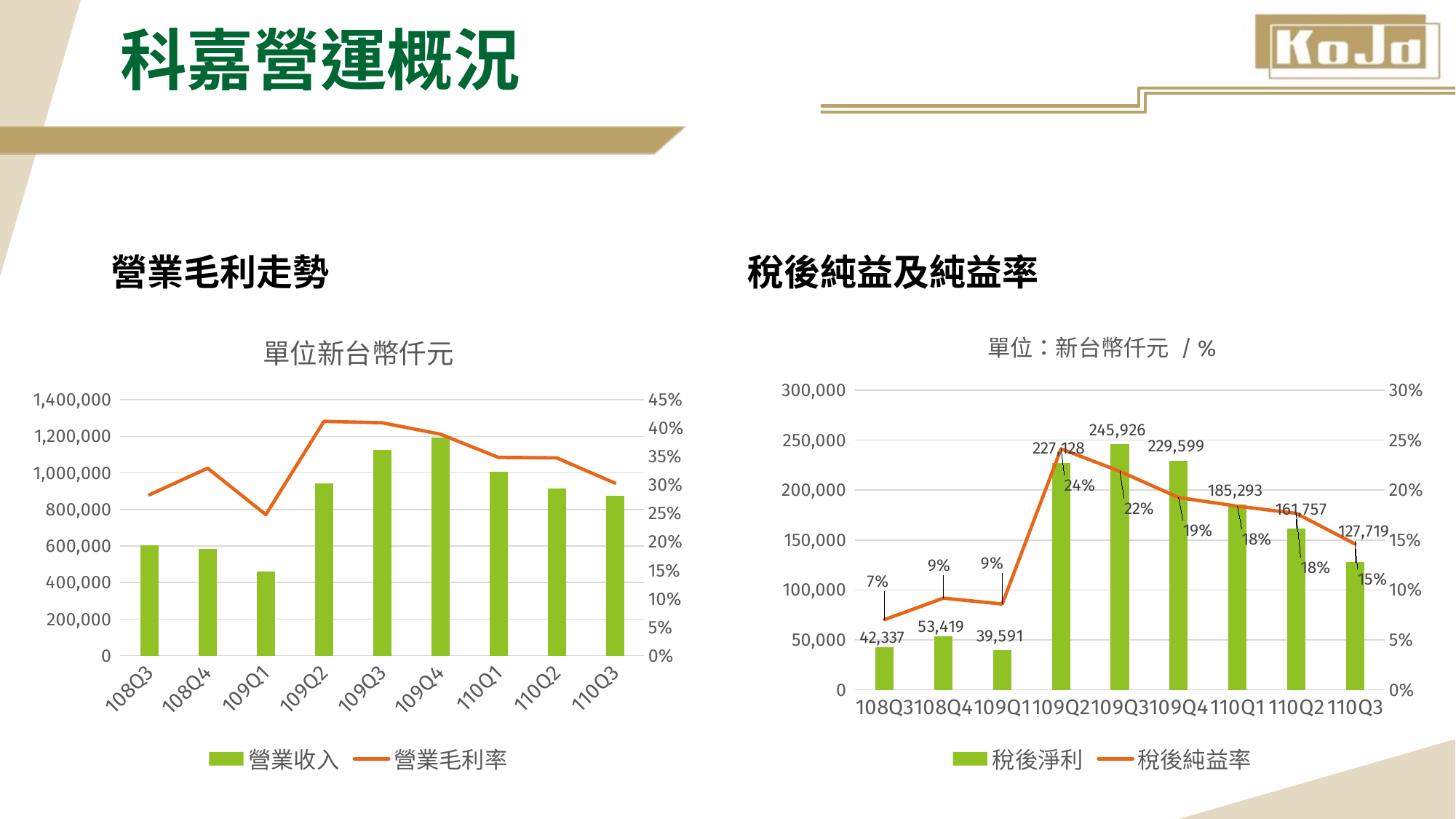

# 科嘉營運概況
營業毛利走勢
稅後純益及純益率

### Chart: 單位新台幣仟元

| Category |  |  |
|---|---|---|
| 108Q3 | 602192.0 | 0.28295626643993943 |
| 108Q4 | 581872.0 | 0.3296721615750543 |
| 109Q1 | 460801.0 | 0.2479747222770784 |
| 109Q2 | 941244.0 | 0.4119909396500801 |
| 109Q3 | 1124071.0 | 0.4094625695351984 |
| 109Q4 | 1192531.0 | 0.389506017034358 |
| 110Q1 | 1007556.0 | 0.34853844352075714 |
| 110Q2 | 915108.0 | 0.3477709734807258 |
| 110Q3 | 874898.0 | 0.30351195225043376 |

### Chart: 單位：新台幣仟元 / %

| Category |  |  |
|---|---|---|
| 108Q3 | 42337.0 | 0.07030481972527035 |
| 108Q4 | 53419.0 | 0.09180541424918195 |
| 109Q1 | 39591.0 | 0.0859177822964794 |
| 109Q2 | 227128.0 | 0.24130618628113432 |
| 109Q3 | 245926.0 | 0.2187815538342329 |
| 109Q4 | 229599.0 | 0.19253084406191537 |
| 110Q1 | 185293.0 | 0.18390342571529522 |
| 110Q2 | 161757.0 | 0.1767627427582318 |
| 110Q3 | 127719.0 | 0.14598158871091257 |